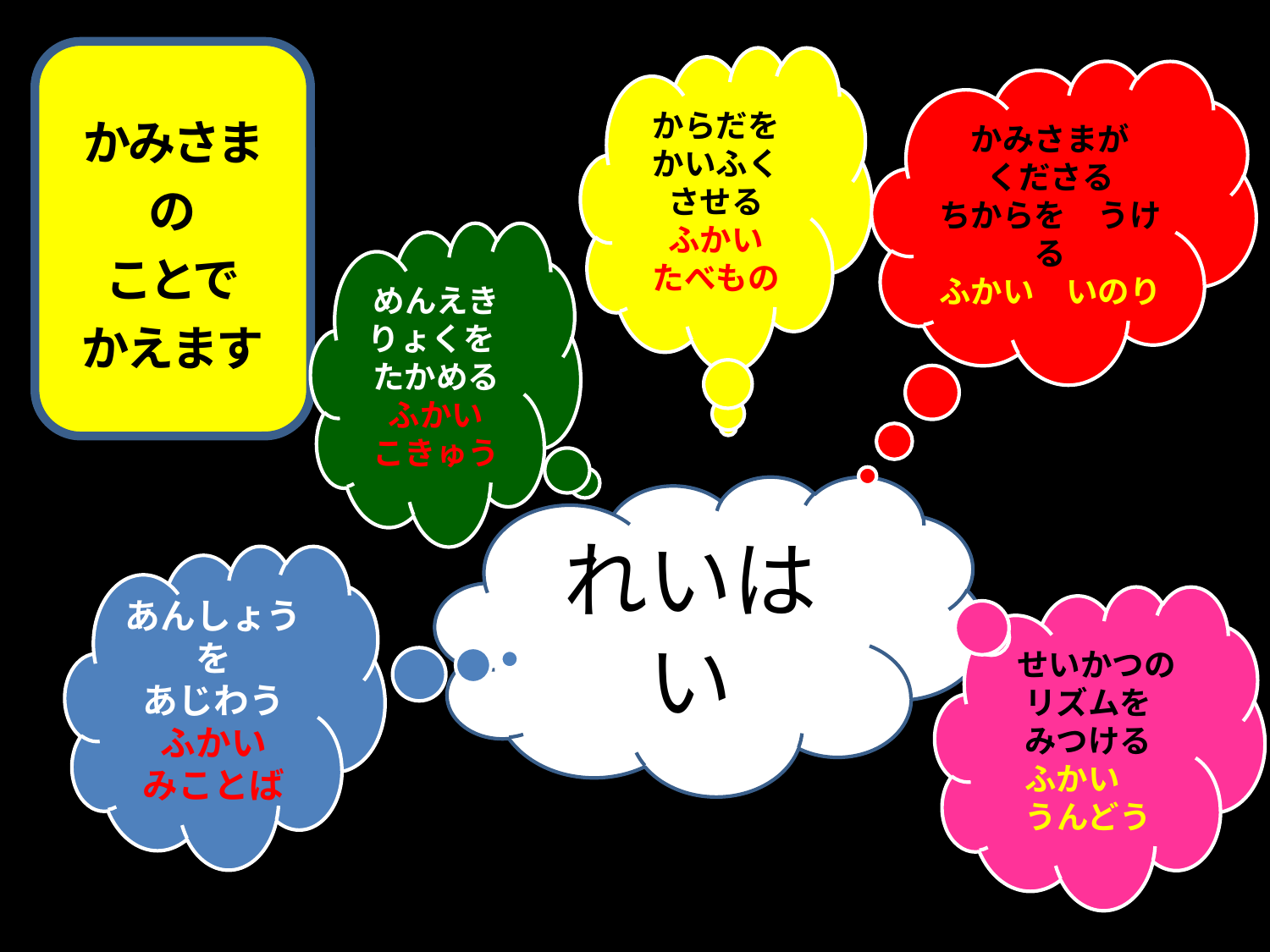

かみさまの
ことで
かえます
からだを
かいふく
させる
ふかい
たべもの
かみさまが
くださる
ちからを　うける
ふかい　いのり
めんえきりょくを
たかめる
ふかい
こきゅう
れいはい
あんしょうを
あじわう
ふかい
みことば
 せいかつの
リズムを
みつける
ふかい
うんどう